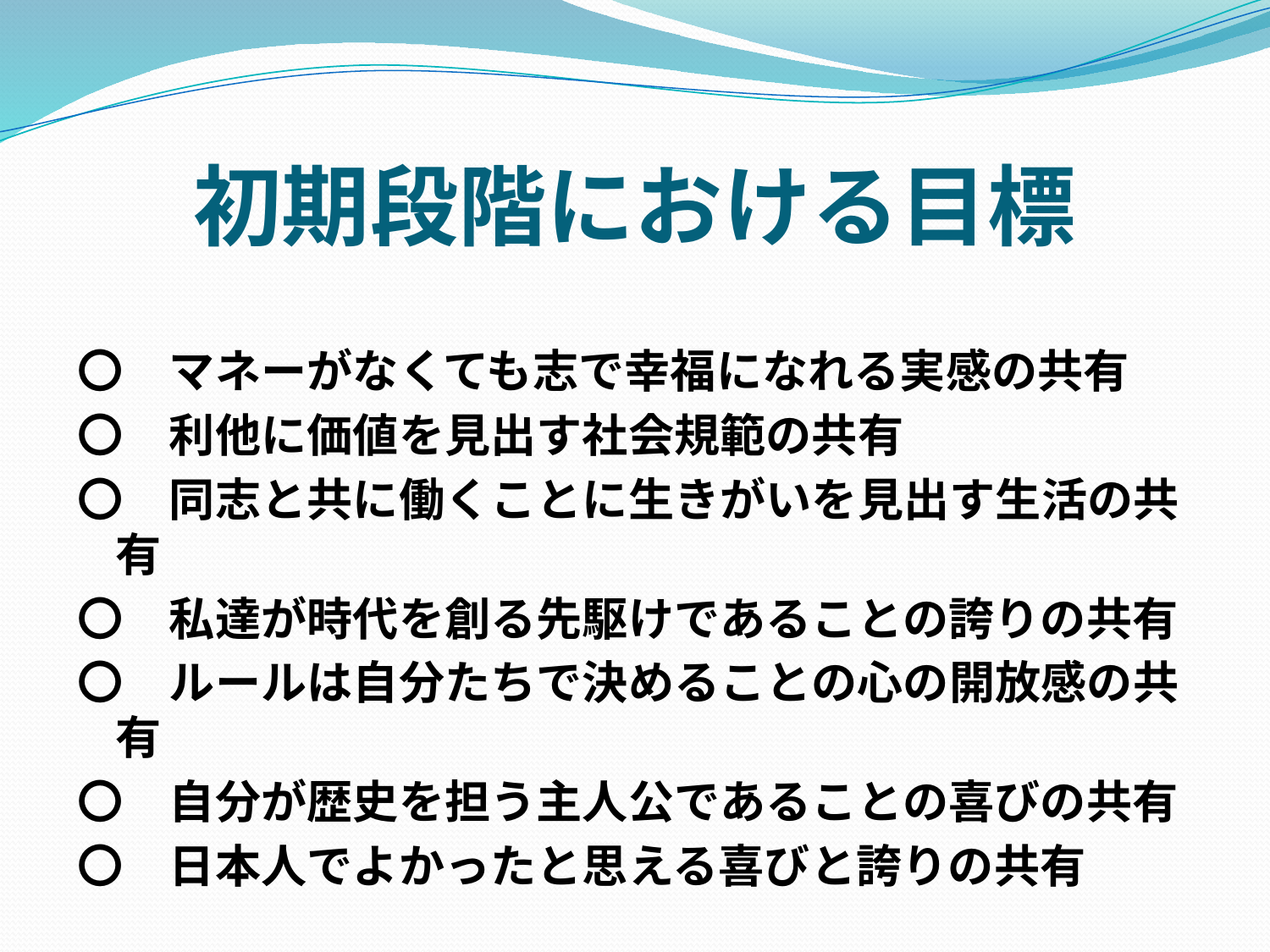

# 初期段階における目標
〇　マネーがなくても志で幸福になれる実感の共有
〇　利他に価値を見出す社会規範の共有
〇　同志と共に働くことに生きがいを見出す生活の共有
〇　私達が時代を創る先駆けであることの誇りの共有
〇　ルールは自分たちで決めることの心の開放感の共有
〇　自分が歴史を担う主人公であることの喜びの共有
〇　日本人でよかったと思える喜びと誇りの共有